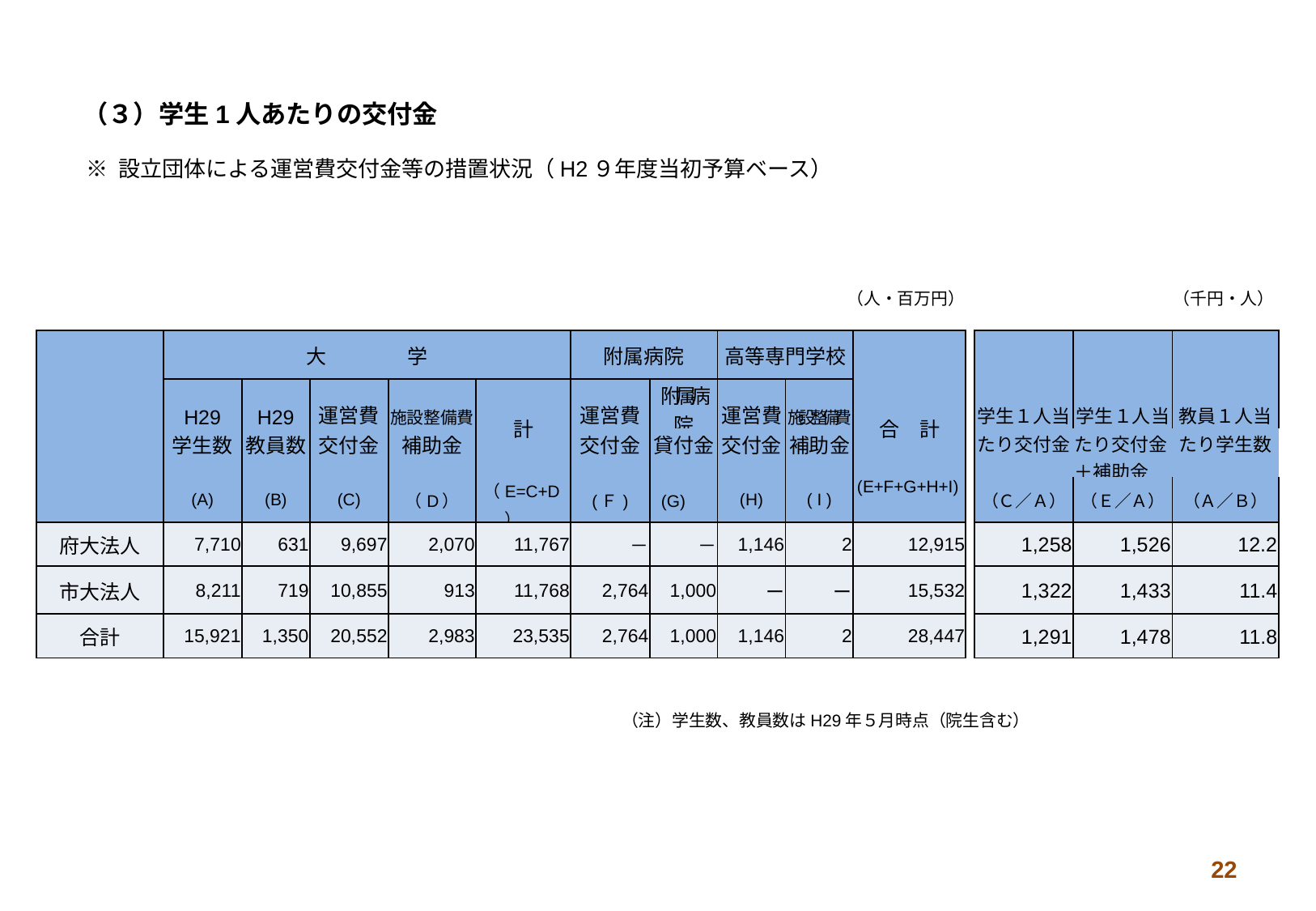

（３）学生1人あたりの交付金
※ 設立団体による運営費交付金等の措置状況（H2９年度当初予算ベース）
|  |  |  |  |  |  |  | （人・百万円） |  |  |  |  |  |  | （千円・人） |
| --- | --- | --- | --- | --- | --- | --- | --- | --- | --- | --- | --- | --- | --- | --- |
|  | 大　　　　学 |  |  |  |  | 附属病院 |  | 高等専門学校 |  |  |  |  |  |  |
|  | H29 | H29 | 運営費 | 施設整備費 | 計 | 運営費 | 附属病院 | 運営費 | 施設整備費 | 合　計 |  | 学生１人当 | 学生１人当 | 教員１人当 |
|  | 学生数 | 教員数 | 交付金 | 補助金 |  | 交付金 | 貸付金 | 交付金 | 補助金 |  |  | たり交付金 | たり交付金 ＋補助金 | たり学生数 |
|  | (A) | (B) | (C) | （D） | （E=C+D） | (Ｆ) | (G) | (H) | ( I ) | (E+F+G+H+I) |  | （Ｃ／Ａ） | （Ｅ／Ａ） | （Ａ／Ｂ） |
| 府大法人 | 7,710 | 631 | 9,697 | 2,070 | 11,767 | － | － | 1,146 | 2 | 12,915 |  | 1,258 | 1,526 | 12.2 |
| 市大法人 | 8,211 | 719 | 10,855 | 913 | 11,768 | 2,764 | 1,000 | ー | ー | 15,532 |  | 1,322 | 1,433 | 11.4 |
| 合計 | 15,921 | 1,350 | 20,552 | 2,983 | 23,535 | 2,764 | 1,000 | 1,146 | 2 | 28,447 |  | 1,291 | 1,478 | 11.8 |
（注）学生数、教員数はH29年５月時点（院生含む）
22